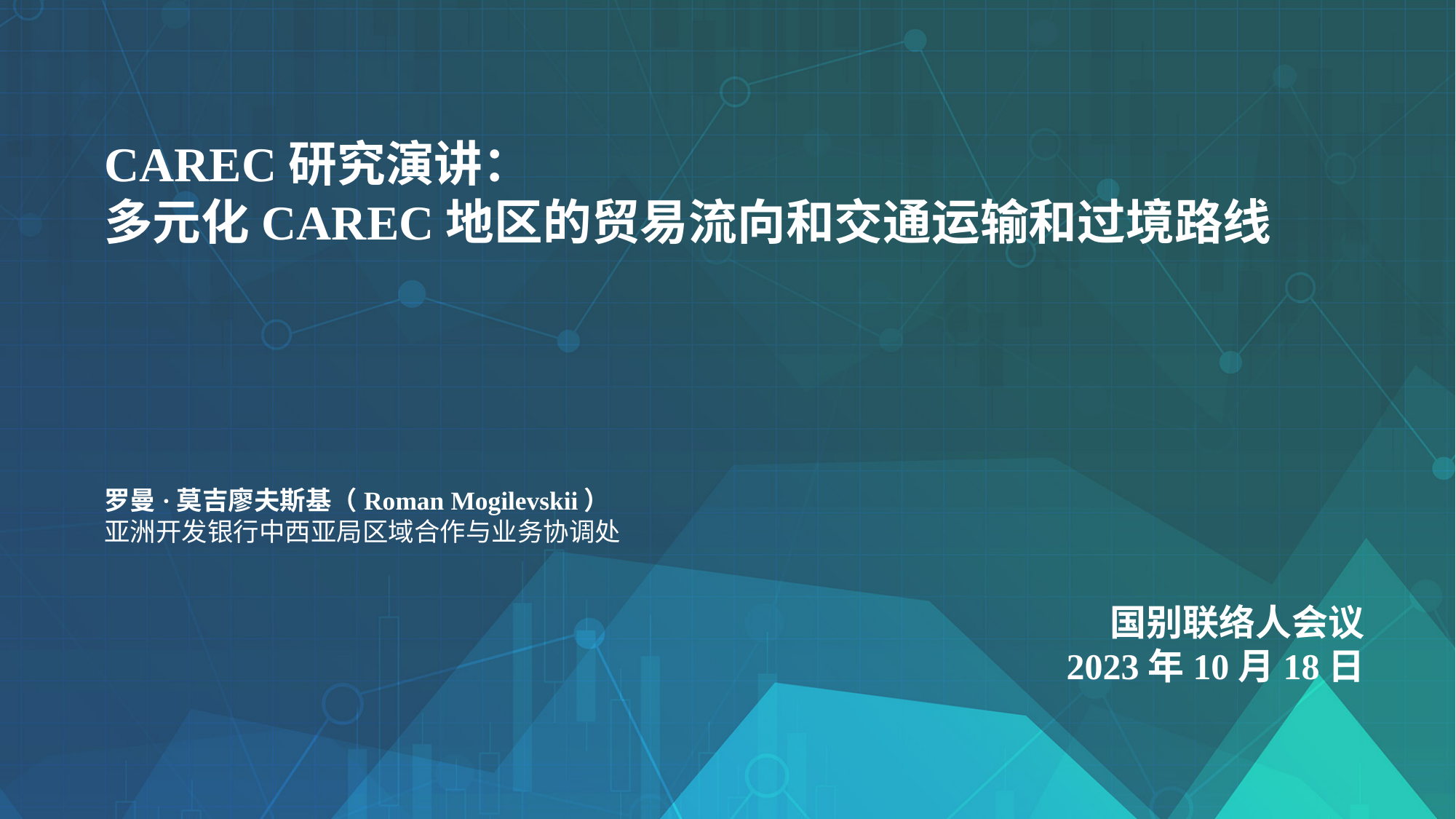

# CAREC研究演讲： 多元化CAREC地区的贸易流向和交通运输和过境路线
罗曼·莫吉廖夫斯基（Roman Mogilevskii）
亚洲开发银行中西亚局区域合作与业务协调处

国别联络人会议
 2023年10月18日